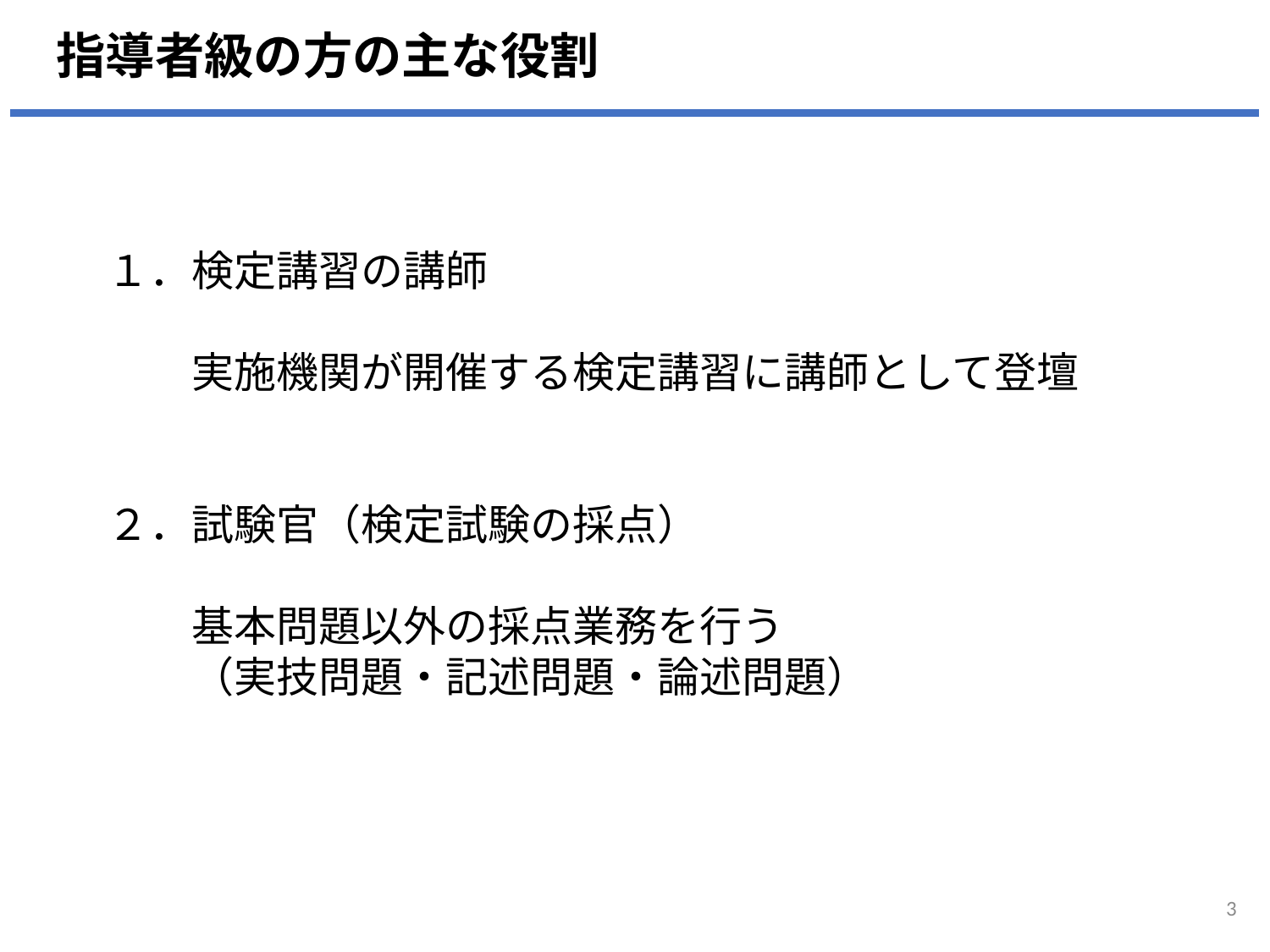

指導者級の方の主な役割
１．検定講習の講師

　　実施機関が開催する検定講習に講師として登壇

２．試験官（検定試験の採点）

　　基本問題以外の採点業務を行う
　　（実技問題・記述問題・論述問題）
3